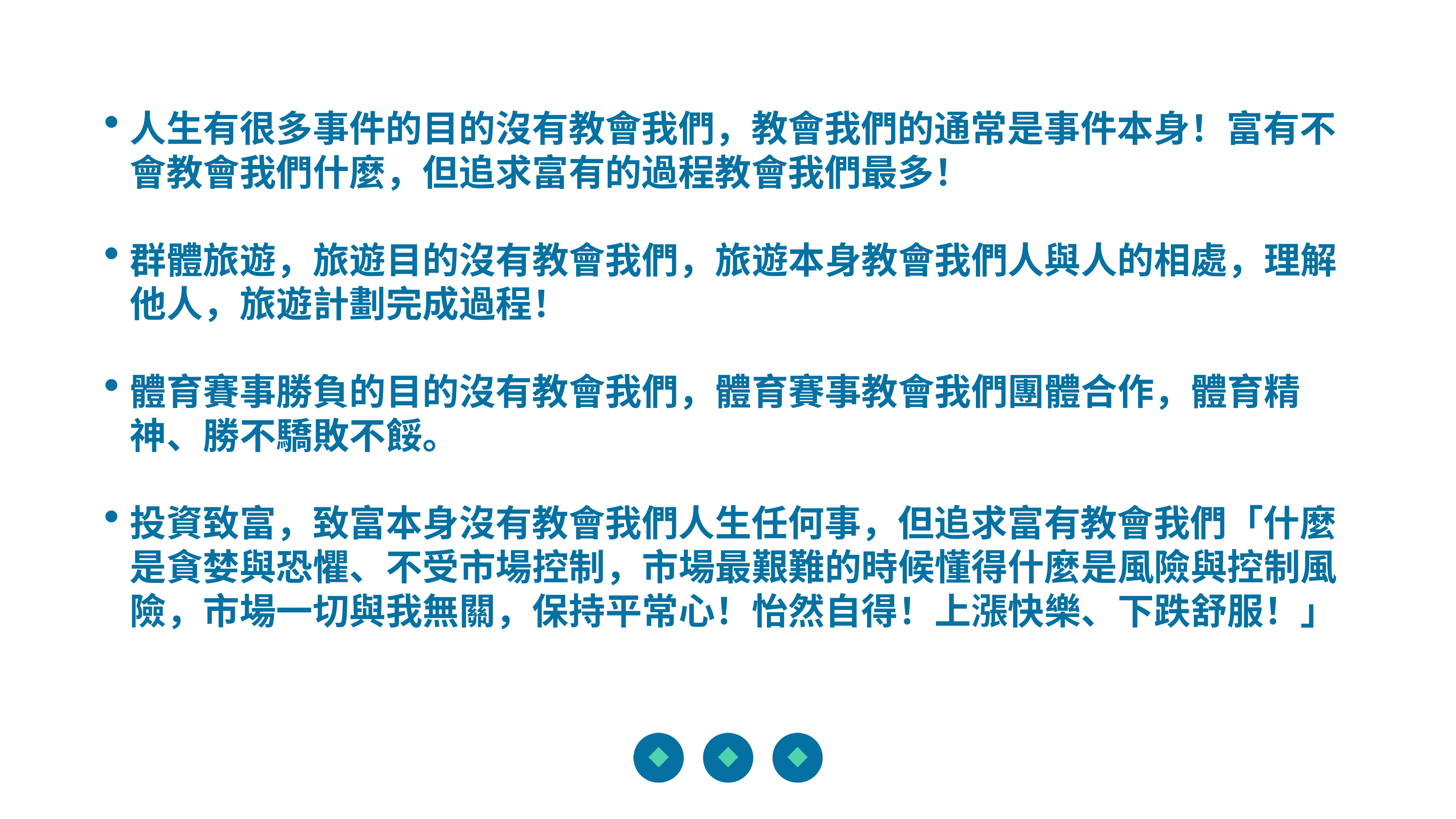

人生有很多事件的目的沒有教會我們，教會我們的通常是事件本身！富有不會教會我們什麼，但追求富有的過程教會我們最多！

群體旅遊，旅遊目的沒有教會我們，旅遊本身教會我們人與人的相處，理解他人，旅遊計劃完成過程！

體育賽事勝負的目的沒有教會我們，體育賽事教會我們團體合作，體育精神、勝不驕敗不餒。

投資致富，致富本身沒有教會我們人生任何事，但追求富有教會我們「什麼是貪婪與恐懼、不受市場控制，市場最艱難的時候懂得什麼是風險與控制風險，市場一切與我無關，保持平常心！怡然自得！上漲快樂、下跌舒服！」